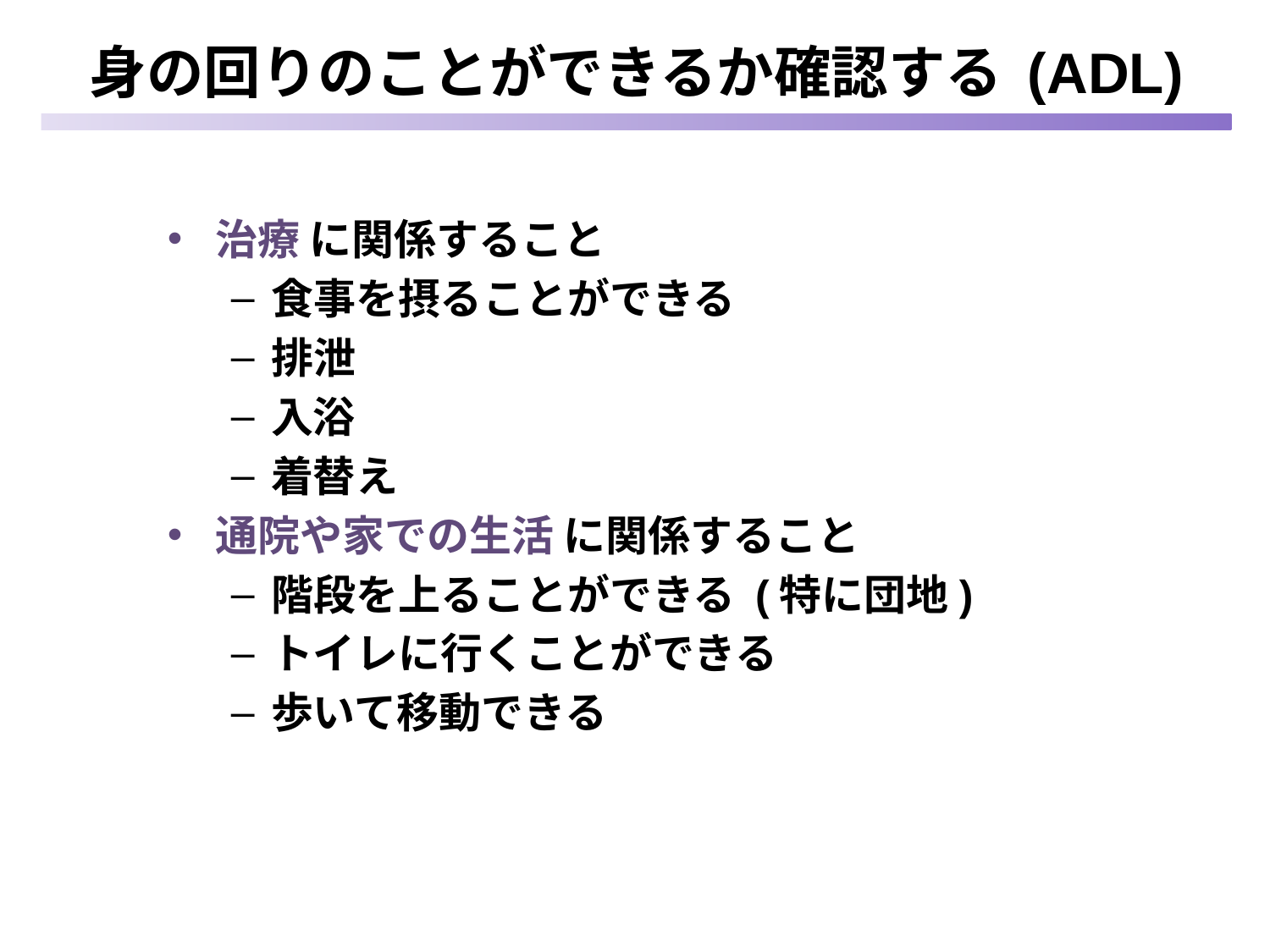

# 身の回りのことができるか確認する (ADL)

治療 に関係すること
食事を摂ることができる
排泄
入浴
着替え
通院や家での生活 に関係すること
階段を上ることができる (特に団地)
トイレに行くことができる
歩いて移動できる